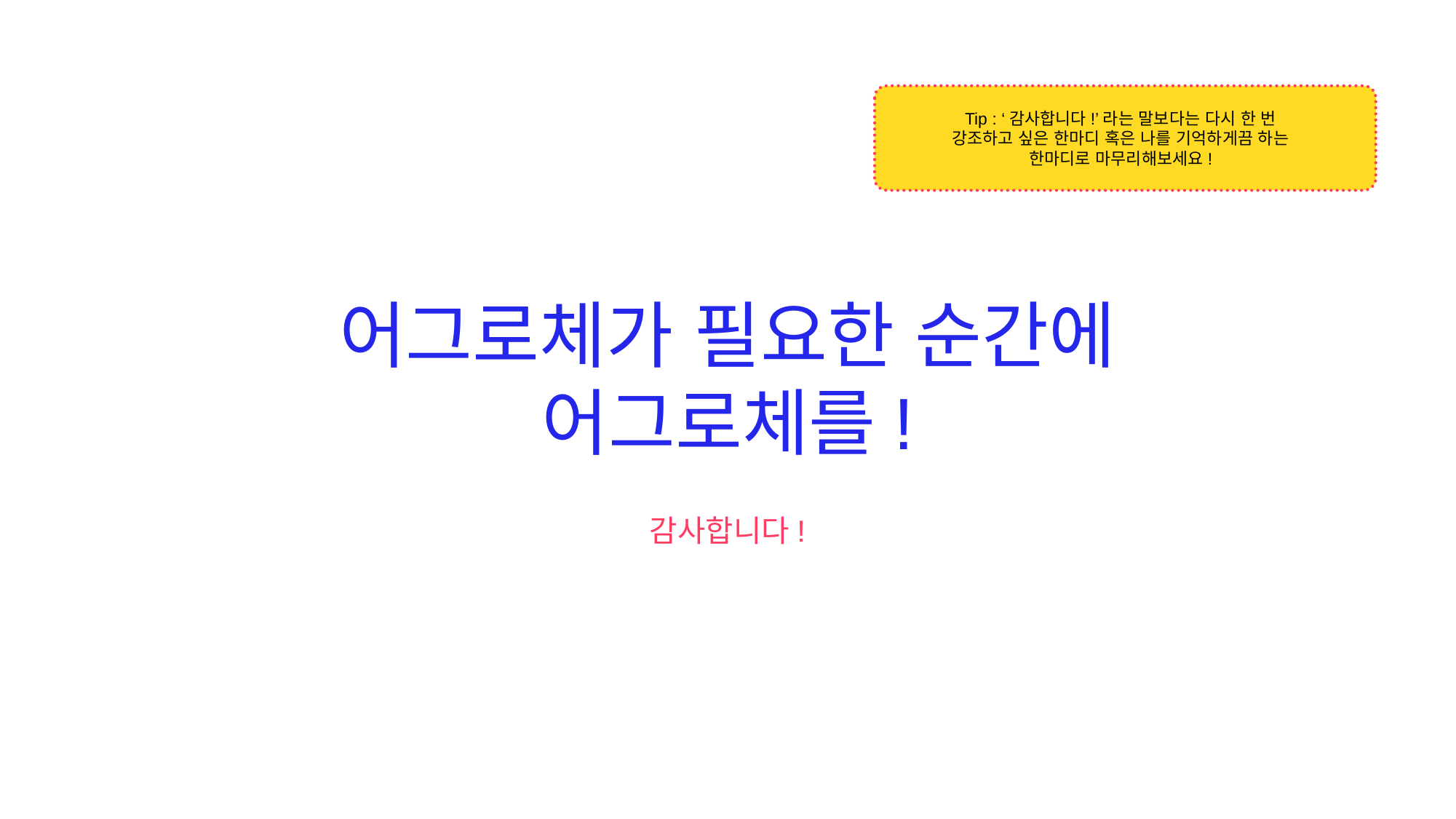

Tip : ‘감사합니다!’라는 말보다는 다시 한 번
강조하고 싶은 한마디 혹은 나를 기억하게끔 하는
한마디로 마무리해보세요!
어그로체가 필요한 순간에
어그로체를!
감사합니다!